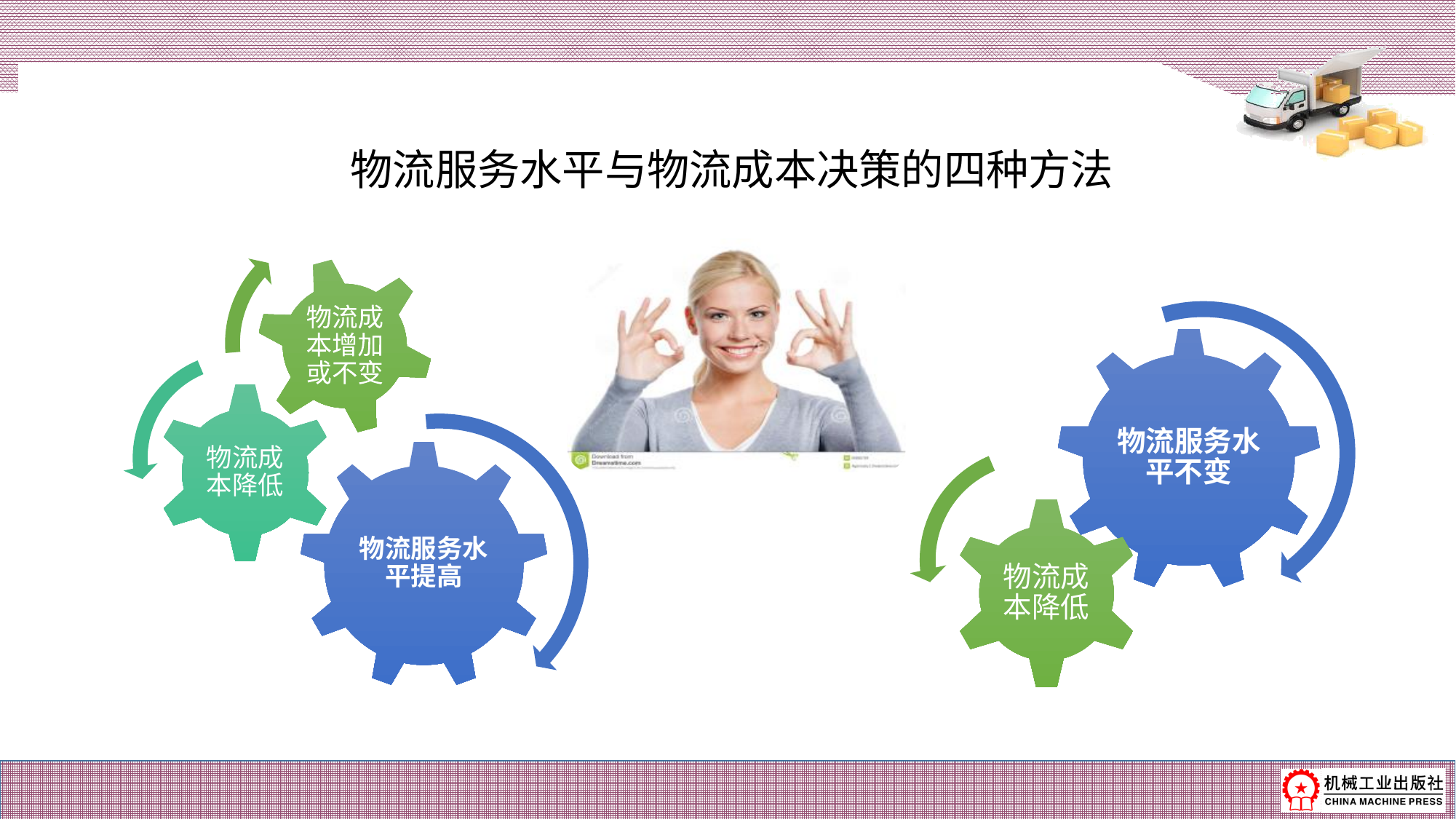

物流服务水平与物流成本决策的四种方法
物流服务水平不变
物流成本降低
物流服务水平提高
物流成本降低
物流成本增加或不变